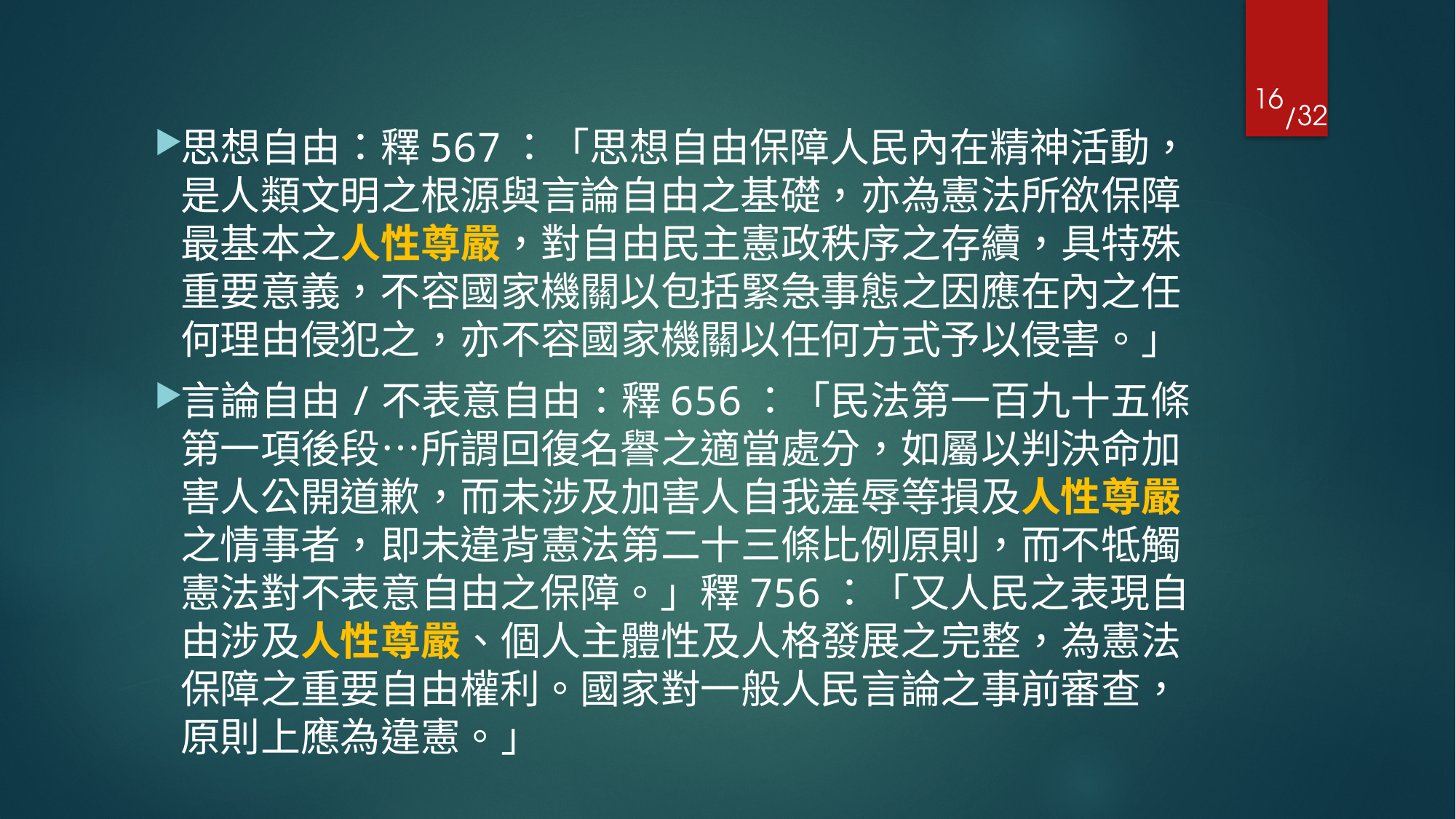

16
思想自由：釋567：「思想自由保障人民內在精神活動，是人類文明之根源與言論自由之基礎，亦為憲法所欲保障最基本之人性尊嚴，對自由民主憲政秩序之存續，具特殊重要意義，不容國家機關以包括緊急事態之因應在內之任何理由侵犯之，亦不容國家機關以任何方式予以侵害。」
言論自由/不表意自由：釋656：「民法第一百九十五條第一項後段…所謂回復名譽之適當處分，如屬以判決命加害人公開道歉，而未涉及加害人自我羞辱等損及人性尊嚴之情事者，即未違背憲法第二十三條比例原則，而不牴觸憲法對不表意自由之保障。」釋756：「又人民之表現自由涉及人性尊嚴、個人主體性及人格發展之完整，為憲法保障之重要自由權利。國家對一般人民言論之事前審查，原則上應為違憲。」